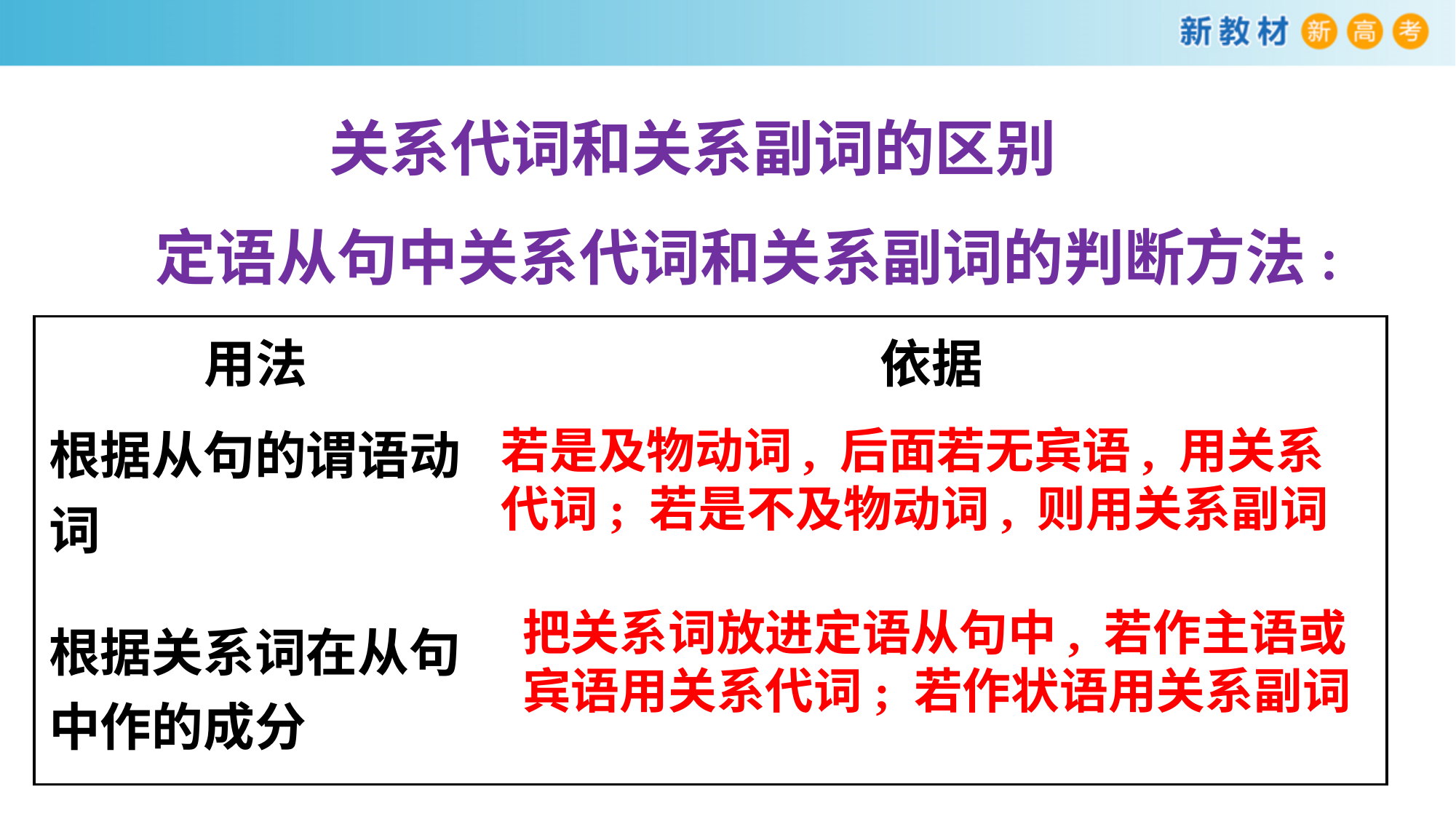

关系代词和关系副词的区别
　　定语从句中关系代词和关系副词的判断方法:
| 用法 | 依据 |
| --- | --- |
| 根据从句的谓语动词 |  |
| 根据关系词在从句中作的成分 |  |
若是及物动词, 后面若无宾语, 用关系代词; 若是不及物动词, 则用关系副词
把关系词放进定语从句中, 若作主语或宾语用关系代词; 若作状语用关系副词